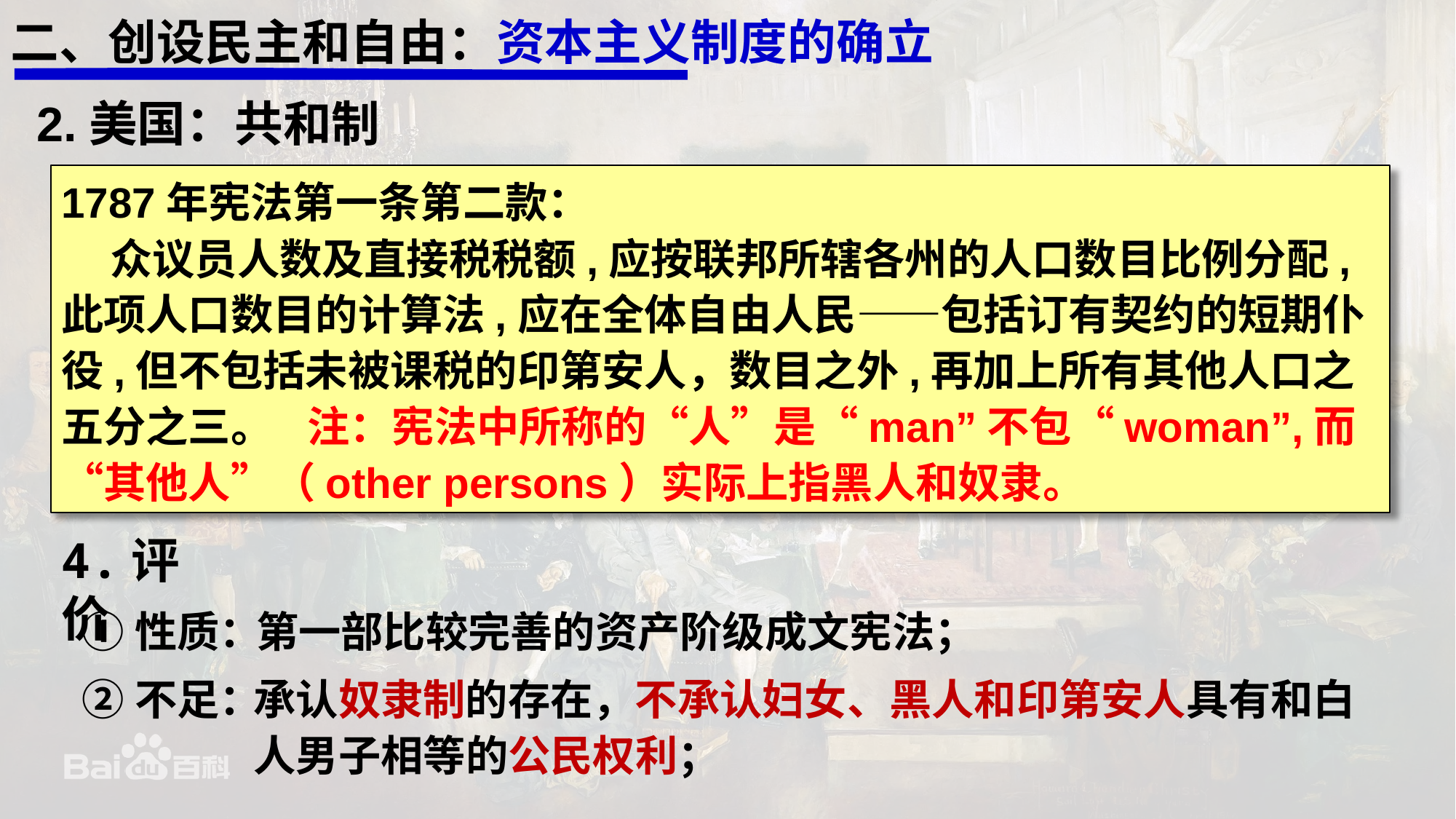

二、创设民主和自由：资本主义制度的确立

2.美国：共和制
1787年宪法第一条第二款：
    众议员人数及直接税税额,应按联邦所辖各州的人口数目比例分配,此项人口数目的计算法,应在全体自由人民——包括订有契约的短期仆役,但不包括未被课税的印第安人，数目之外,再加上所有其他人口之五分之三。    注：宪法中所称的“人”是“man”不包“woman”,而“其他人”（other persons）实际上指黑人和奴隶。
4.评价
①性质：
第一部比较完善的资产阶级成文宪法；
②不足：
承认奴隶制的存在，不承认妇女、黑人和印第安人具有和白人男子相等的公民权利；